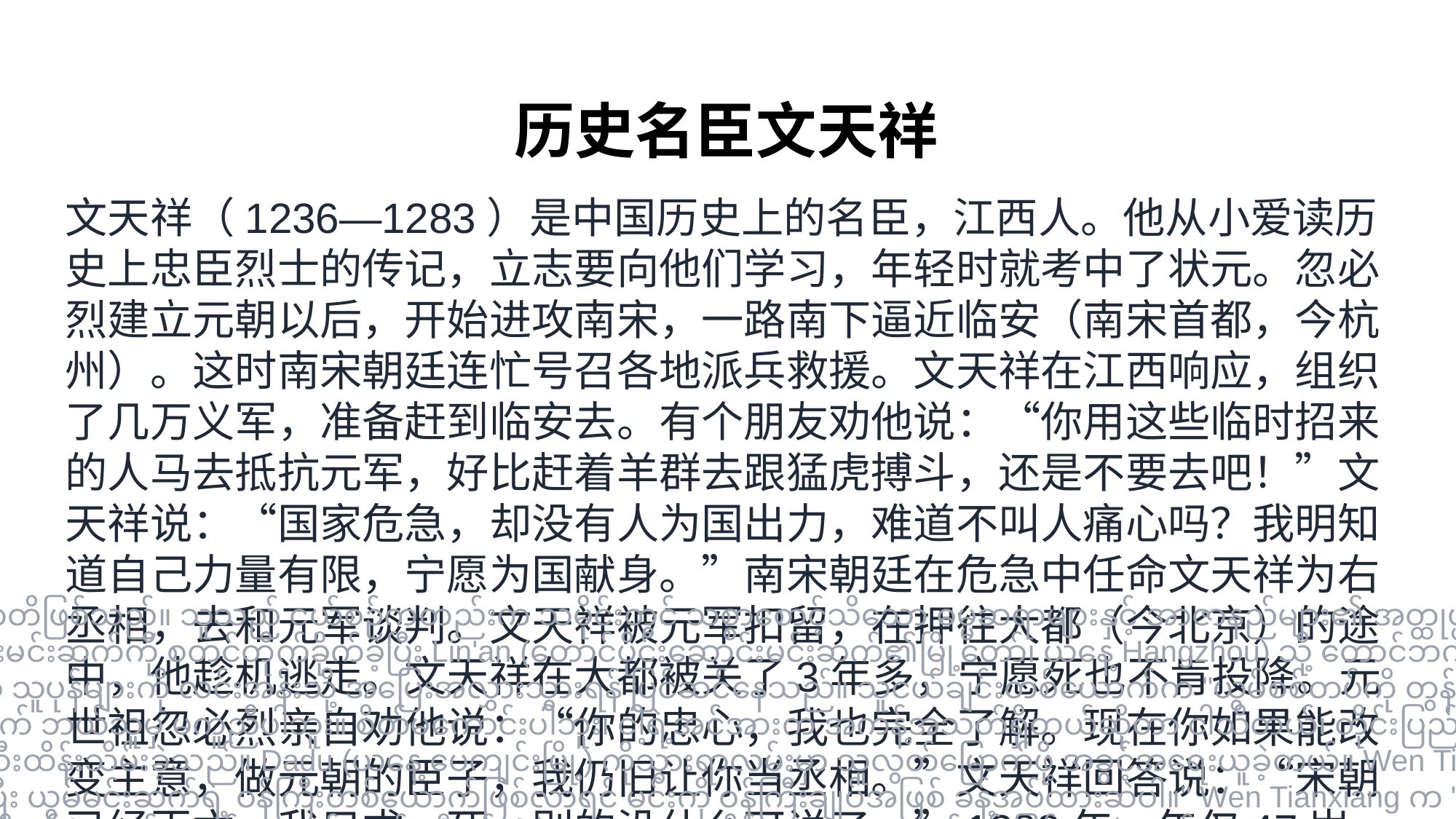

历史名臣文天祥
文天祥（1236—1283）是中国历史上的名臣，江西人。他从小爱读历史上忠臣烈士的传记，立志要向他们学习，年轻时就考中了状元。忽必烈建立元朝以后，开始进攻南宋，一路南下逼近临安（南宋首都，今杭州）。这时南宋朝廷连忙号召各地派兵救援。文天祥在江西响应，组织了几万义军，准备赶到临安去。有个朋友劝他说：“你用这些临时招来的人马去抵抗元军，好比赶着羊群去跟猛虎搏斗，还是不要去吧！”文天祥说：“国家危急，却没有人为国出力，难道不叫人痛心吗？我明知道自己力量有限，宁愿为国献身。”南宋朝廷在危急中任命文天祥为右丞相，去和元军谈判。文天祥被元军扣留，在押往大都（今北京）的途中，他趁机逃走。文天祥在大都被关了3年多，宁愿死也不肯投降。元世祖忽必烈亲自劝他说：“你的忠心，我也完全了解。现在你如果能改变主意，做元朝的臣子，我仍旧让你当丞相。”文天祥回答说：“宋朝已经灭亡，我只求一死，别的没什么可说了。”1283年，年仅47岁的文天祥去世。文天祥在监狱中写下的《正气歌》，成为千古传颂的不朽诗篇。
Wen Tianxiang (1236-1283) သည် တရုတ်သမိုင်းတွင် ထင်ရှားကျော်ကြားသော အရာရှိတစ်ဦးဖြစ်ပြီး Jiangxi ဇာတိဖြစ်သည်။ သူသည် ငယ်စဉ်ကတည်းက သမိုင်းတွင် သစ္စာစောင့်သိသော ဓမ္မဆရာများနှင့် အာဇာနည်များ၏ အတ္ထုပ္ပတ္တိများကို ဖတ်ရှုခြင်းကို နှစ်သက်ပြီး ၎င်းတို့ထံမှ သင်ယူရန် ဆုံးဖြတ်ခဲ့သည်။ ငယ်ငယ်ရွယ်ရွယ်နဲ့ စာမေးပွဲအောင်ပြီး ပထမဆုရခဲ့တယ်။ Kublai Khan သည် Yuan မင်းဆက်ကို တည်ထောင်ပြီးနောက်၊ သူသည် တောင်ပိုင်းဆောင်းမင်းဆက်ကို စတင်တိုက်ခိုက်ခဲ့ပြီး Lin'an (တောင်ပိုင်းဆောင်းမင်းဆက်၏မြို့တော်၊ ယနေ့ Hangzhou) သို့ တောင်ဘက်သို့သွားခဲ့သည်။ ထိုအချိန်တွင် တောင်ပိုင်းဆောင်းမင်းဆက်တရားရုံးက ဒေသအားလုံးကို ကယ်ဆယ်ရန်အတွက် တပ်များစေလွှတ်ရန် အမြန်တောင်းဆိုခဲ့သည်။ Wen Tianxiang သည် Jiangxi တွင် တုံ့ပြန်ခဲ့ပြီး သောင်းနှင့်ချီသော သူပုန်များကို လင်းအန်းသို့ အပြေးအလွှားသွားရန် ပြင်ဆင်နေသည်။ သူငယ်ချင်းတစ်ယောက်က "ယွမ်စစ်တပ်ကို တွန်းလှန်ဖို့ ဒီယာယီစုဆောင်းထားတဲ့တပ်တွေကို သုံးတာက ကျားတွေကိုတိုက်ဖို့ သိုးတွေကို မောင်းနှင်နေသလိုပါပဲ။ မသွားတာက ပိုကောင်းပါတယ်!" Wen Tianxiang က "တိုင်းပြည်က အကျပ်အတည်းဖြစ်နေပေမယ့် တိုင်းပြည်အတွက် ဘယ်သူမှ မကူညီပါဘူး။ စိတ်မကောင်းပါဘူး၊ ငါ့ရဲ့အင်အားက အကန့်အသတ်ရှိတယ်ဆိုတာ ငါသိတယ်၊ တိုင်းပြည်အတွက် ငါပိုလှူချင်တယ်" အကျပ်အတည်းတွင်၊ တောင်ပိုင်းဆောင်းမင်းဆက်တရားရုံးက ဝမ်ထျန်းရှင်းအား ယွမ်စစ်တပ်နှင့် ညှိနှိုင်းရန် မှန်ကန်သော ၀န်ကြီးချုပ်အဖြစ် ခန့်အပ်ခဲ့သည်။ Wen Tianxiang ကို Yuan စစ်တပ်မှ ဖမ်းဆီးထိန်းသိမ်းခဲ့သည်။ Dadu (ယနေ့ ပေကျင်းမြို့) ကိုသွားရာလမ်းမှာ သူလွတ်မြောက်ဖို့ အခွင့်အရေးယူခဲ့တယ်။ Wen Tianxiang သည် Dadu တွင် သုံးနှစ်ကျော် အကျဉ်းချခံခဲ့ရပြီး လက်နက်ချခြင်းထက် သေချင်သည်။ ယွမ်မင်းဆက်ကို တည်ထောင်သူ Kublai Khan က "မင်းရဲ့သစ္စာစောင့်သိမှုကို ငါ အပြည့်အဝနားလည်ပါတယ်။ မင်းစိတ်ပြောင်းပြီး ယွမ်မင်းဆက်ရဲ့ ဝန်ကြီးတစ်ယောက်ဖြစ်လာရင် မင်းကို ဝန်ကြီးချုပ်အဖြစ် ခန့်အပ်ထားဆဲပါ။" Wen Tianxiang က "ဆောင်းမင်းဆက် ပျက်သွားပြီ။ ငါသေချင်တယ်၊ တခြားပြောစရာမရှိဘူး" 1283 ခုနှစ်တွင် Wen Tianxiang သည် အသက် 47 နှစ်တွင် ကွယ်လွန်ခဲ့သည်။ အကျဉ်းထောင်ထဲတွင် Wen Tianxiang ရေးသားခဲ့သော "ဖြောင့်မတ်ခြင်းသီချင်း" သည် ခေတ်အဆက်ဆက် ချီးမွမ်းခံခဲ့ရသော မသေနိုင်သော ကဗျာတစ်ပုဒ် ဖြစ်လာခဲ့သည်။